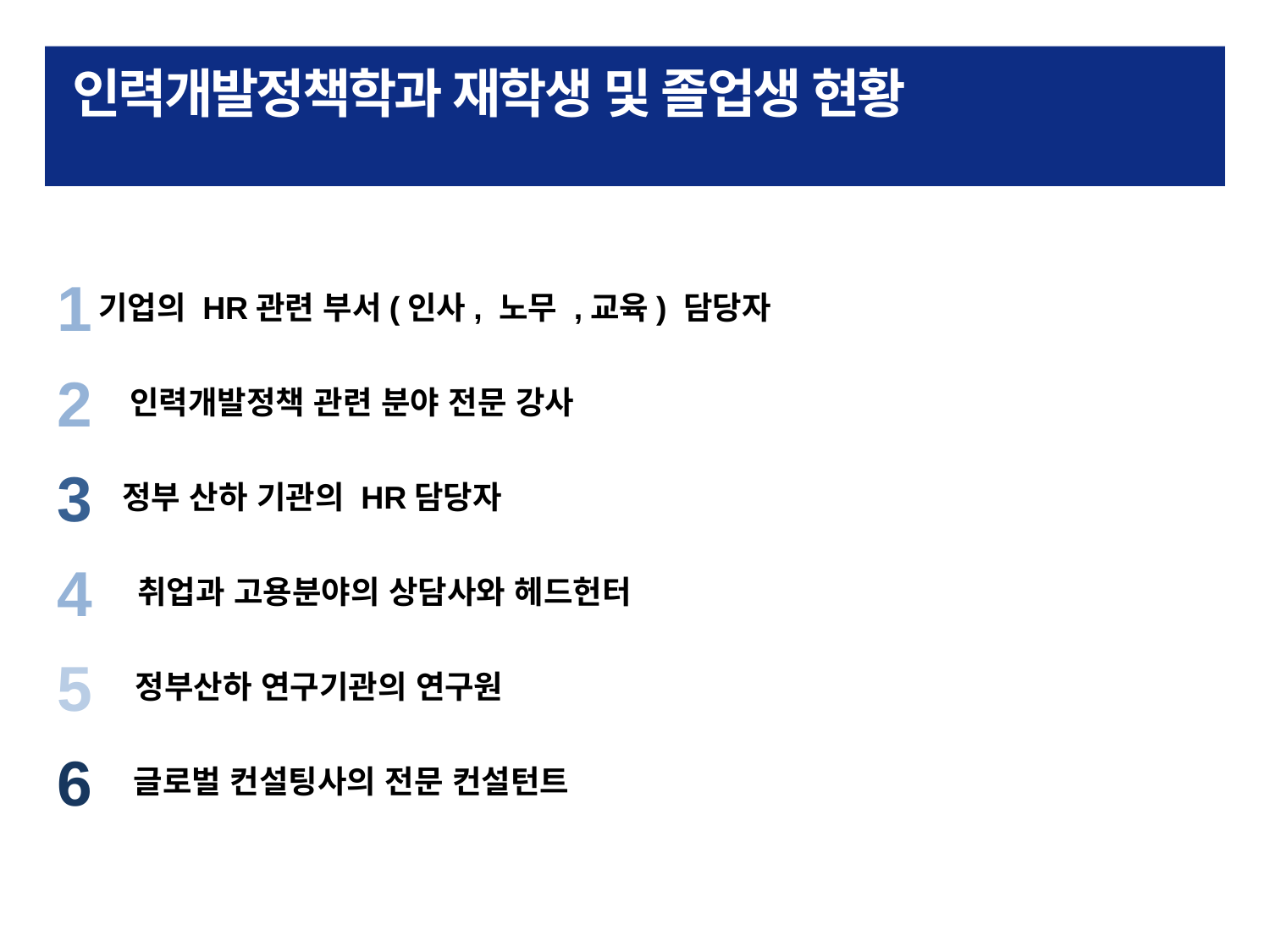

# 인력개발정책학과 재학생 및 졸업생 현황
1
기업의 HR관련 부서(인사, 노무 ,교육) 담당자
2
인력개발정책 관련 분야 전문 강사
3
정부 산하 기관의 HR담당자
4
취업과 고용분야의 상담사와 헤드헌터
5
정부산하 연구기관의 연구원
6
글로벌 컨설팅사의 전문 컨설턴트